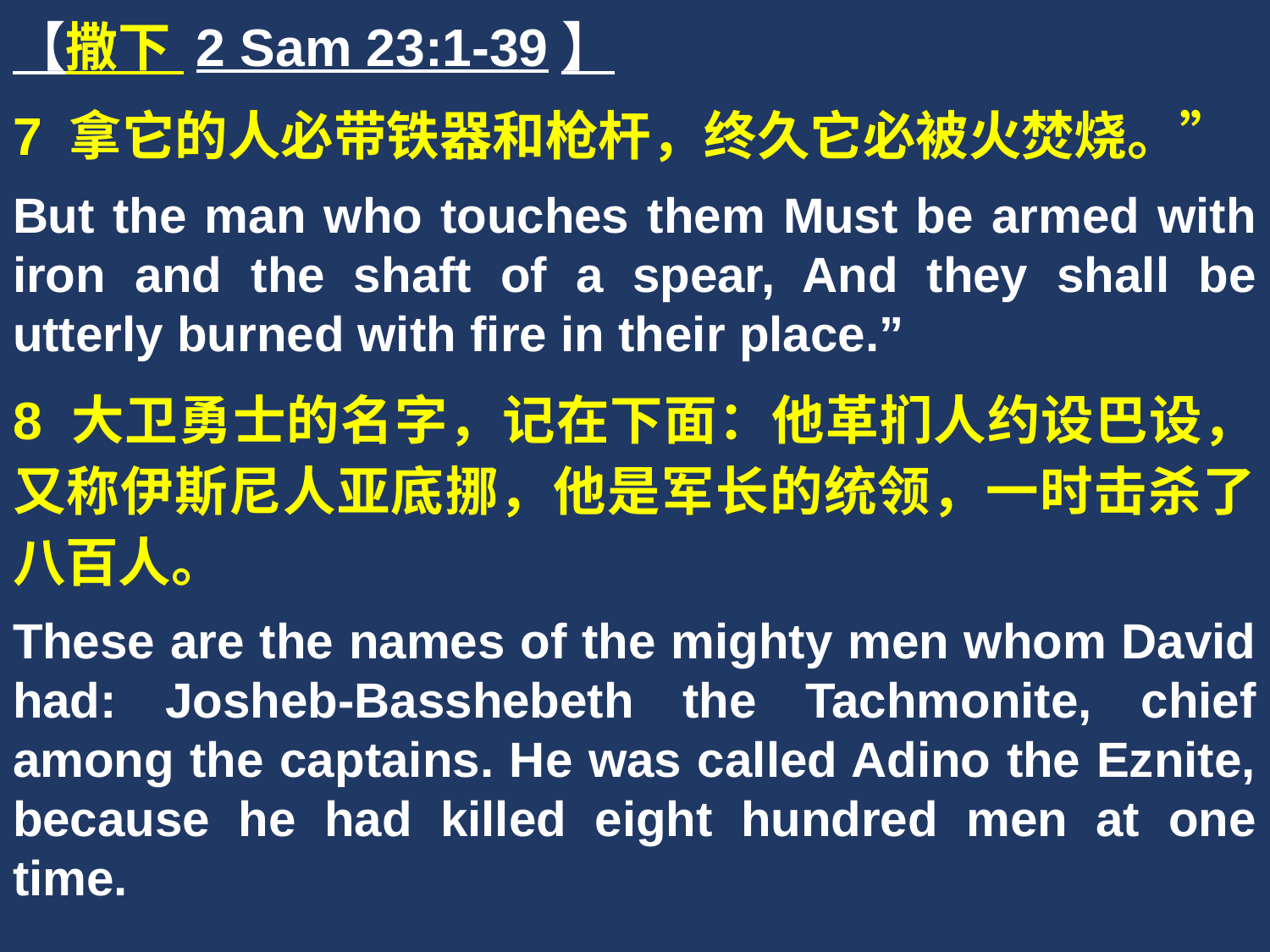

【撒下 2 Sam 23:1-39】
7 拿它的人必带铁器和枪杆，终久它必被火焚烧。”
But the man who touches them Must be armed with iron and the shaft of a spear, And they shall be utterly burned with fire in their place.”
8 大卫勇士的名字，记在下面：他革扪人约设巴设，又称伊斯尼人亚底挪，他是军长的统领，一时击杀了八百人。
These are the names of the mighty men whom David had: Josheb-Basshebeth the Tachmonite, chief among the captains. He was called Adino the Eznite, because he had killed eight hundred men at one time.